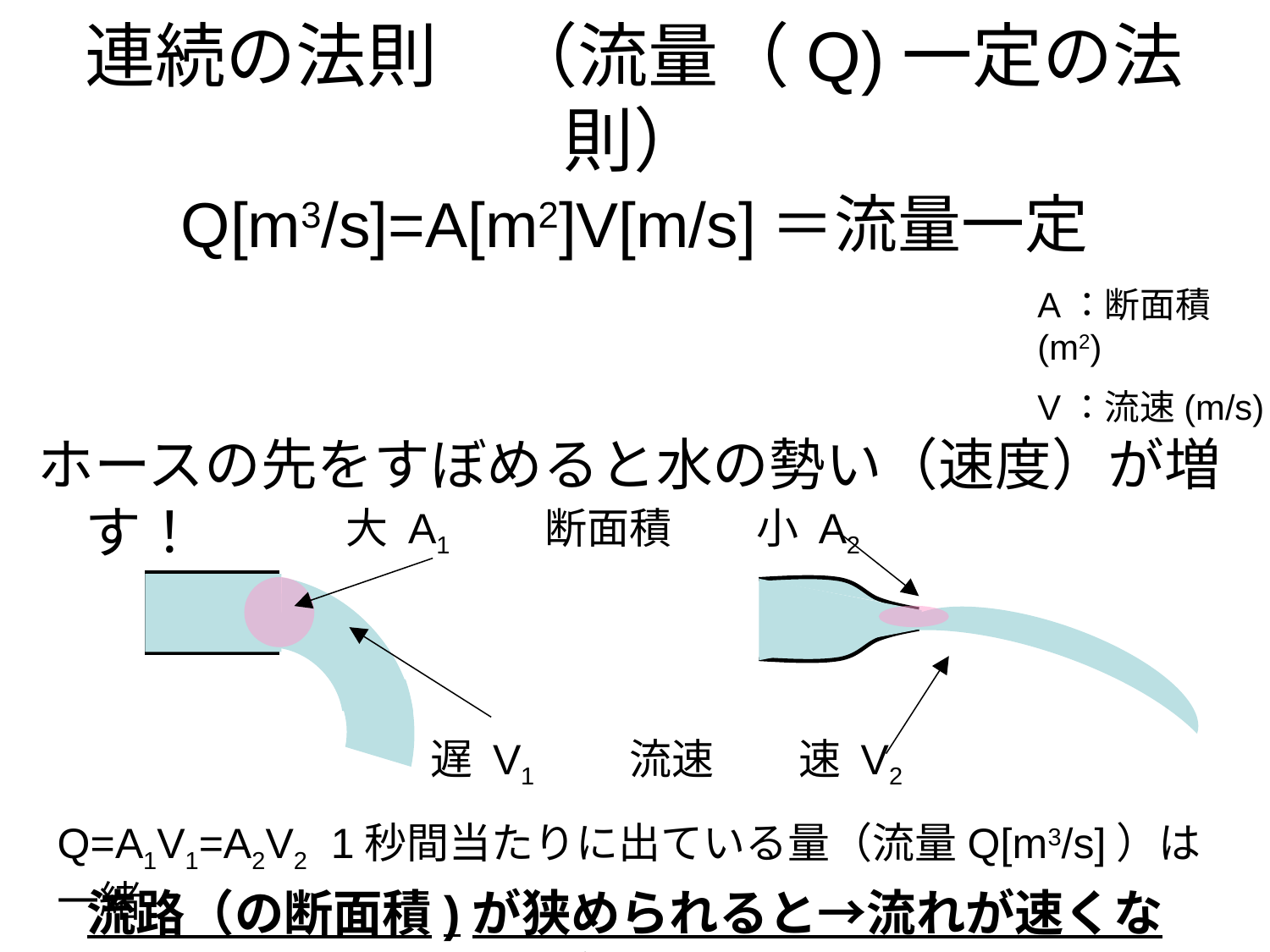

# 連続の法則　（流量（Q)一定の法則）
Q[m3/s]=A[m2]V[m/s]＝流量一定

ホースの先をすぼめると水の勢い（速度）が増す！
A：断面積(m2)
V：流速(m/s)
大 A1　　断面積　　小 A2

遅 V1　　流速　　速 V2
Q=A1V1=A2V2  1秒間当たりに出ている量（流量Q[m3/s]）は一緒
流路（の断面積)が狭められると→流れが速くなる！！